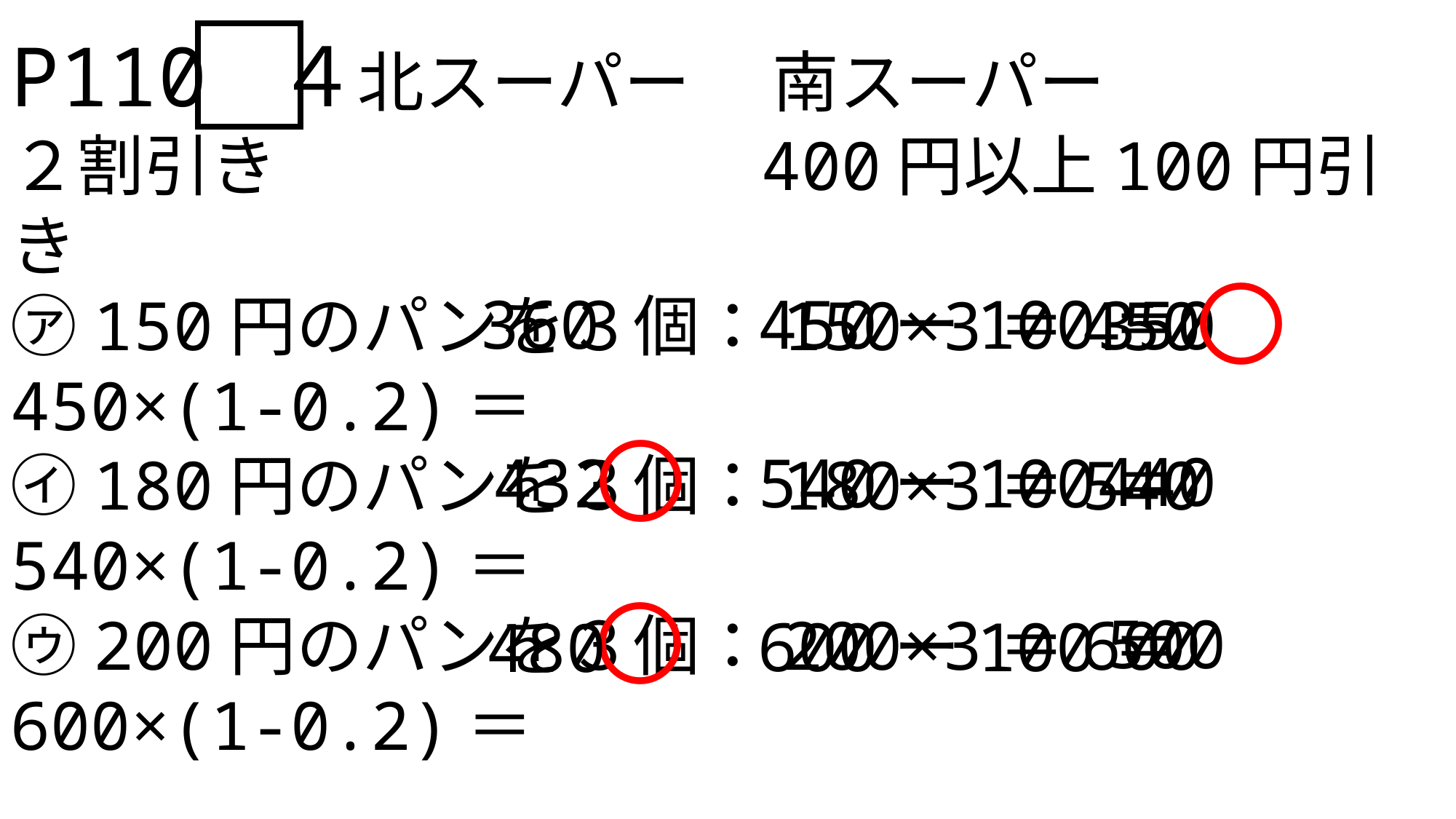

P110 ４北スーパー　 南スーパー
２割引き　　　　　　　400円以上100円引き
㋐150円のパンを３個：150×3＝450
450×(1-0.2)＝
㋑180円のパンを３個：180×3＝540
540×(1-0.2)＝
㋒200円のパンを３個：200×3＝600
600×(1-0.2)＝

〇
360
450ー100＝
350
〇
440
540ー100＝
432
〇
500
600ー100＝
480